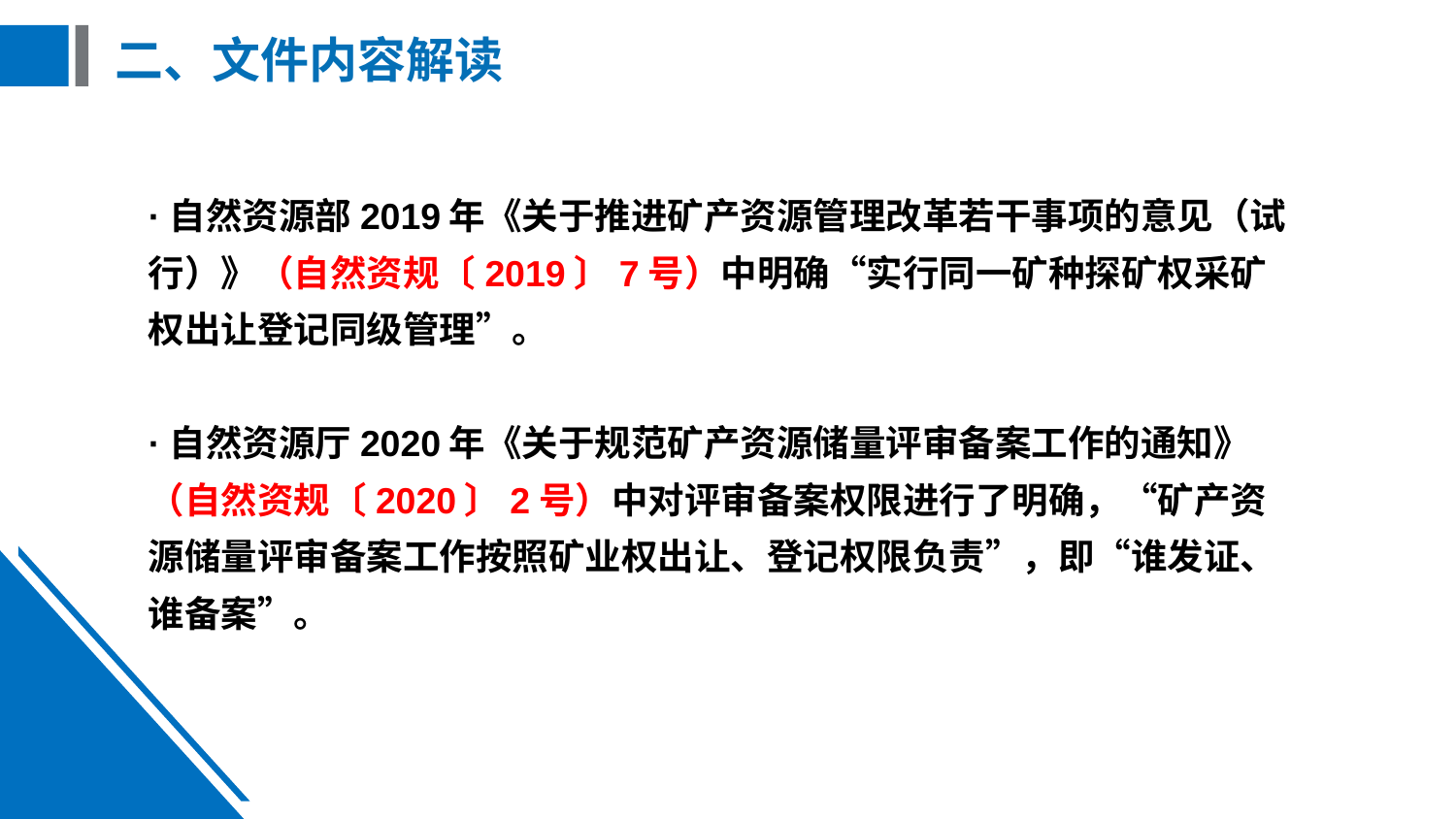

# 二、文件内容解读
·自然资源部2019年《关于推进矿产资源管理改革若干事项的意见（试行）》（自然资规〔2019〕7号）中明确“实行同一矿种探矿权采矿权出让登记同级管理”。

·自然资源厅2020年《关于规范矿产资源储量评审备案工作的通知》（自然资规〔2020〕2号）中对评审备案权限进行了明确，“矿产资源储量评审备案工作按照矿业权出让、登记权限负责”，即“谁发证、谁备案”。
10